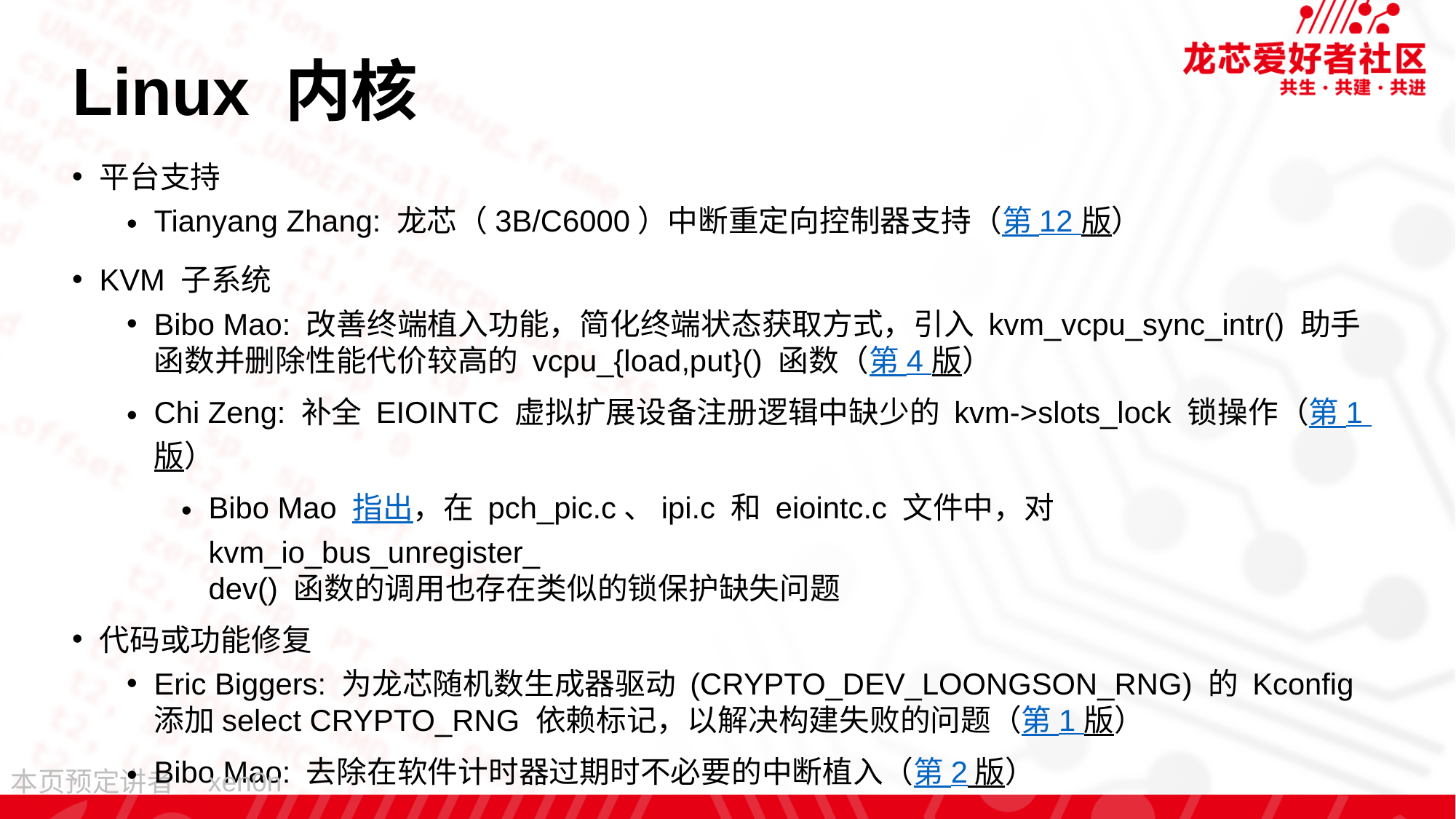

# Linux 内核
平台支持
Tianyang Zhang: 龙芯（3B/C6000）中断重定向控制器支持（第 12 版）
KVM 子系统
Bibo Mao: 改善终端植入功能，简化终端状态获取方式，引入 kvm_vcpu_sync_intr() 助手函数并删除性能代价较高的 vcpu_{load,put}() 函数（第 4 版）
Chi Zeng: 补全 EIOINTC 虚拟扩展设备注册逻辑中缺少的 kvm->slots_lock 锁操作（第 1 版）
Bibo Mao 指出，在 pch_pic.c​、ipi.c​ 和 eiointc.c​ 文件中，对 kvm_io_bus_unregister_
dev()​ 函数的调用也存在类似的锁保护缺失问题
代码或功能修复
Eric Biggers: 为龙芯随机数生成器驱动 (CRYPTO_DEV_LOONGSON_RNG​) 的 Kconfig 添加select CRYPTO_RNG​ 依赖标记，以解决构建失败的问题（第 1 版）
Bibo Mao: 去除在软件计时器过期时不必要的中断植入（第 2 版）
xen0n